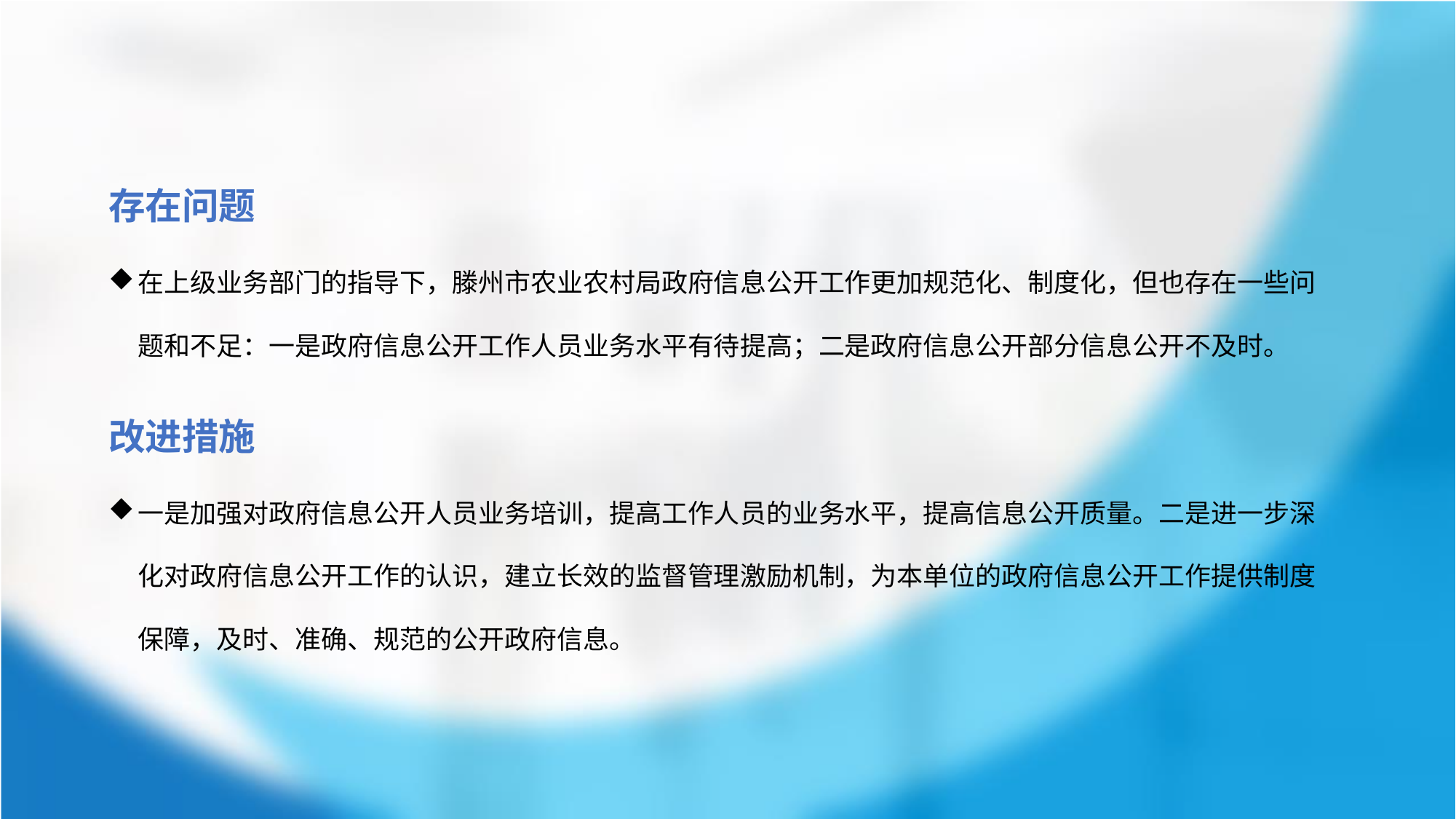

存在问题
在上级业务部门的指导下，滕州市农业农村局政府信息公开工作更加规范化、制度化，但也存在一些问题和不足：一是政府信息公开工作人员业务水平有待提高；二是政府信息公开部分信息公开不及时。
改进措施
一是加强对政府信息公开人员业务培训，提高工作人员的业务水平，提高信息公开质量。二是进一步深化对政府信息公开工作的认识，建立长效的监督管理激励机制，为本单位的政府信息公开工作提供制度保障，及时、准确、规范的公开政府信息。